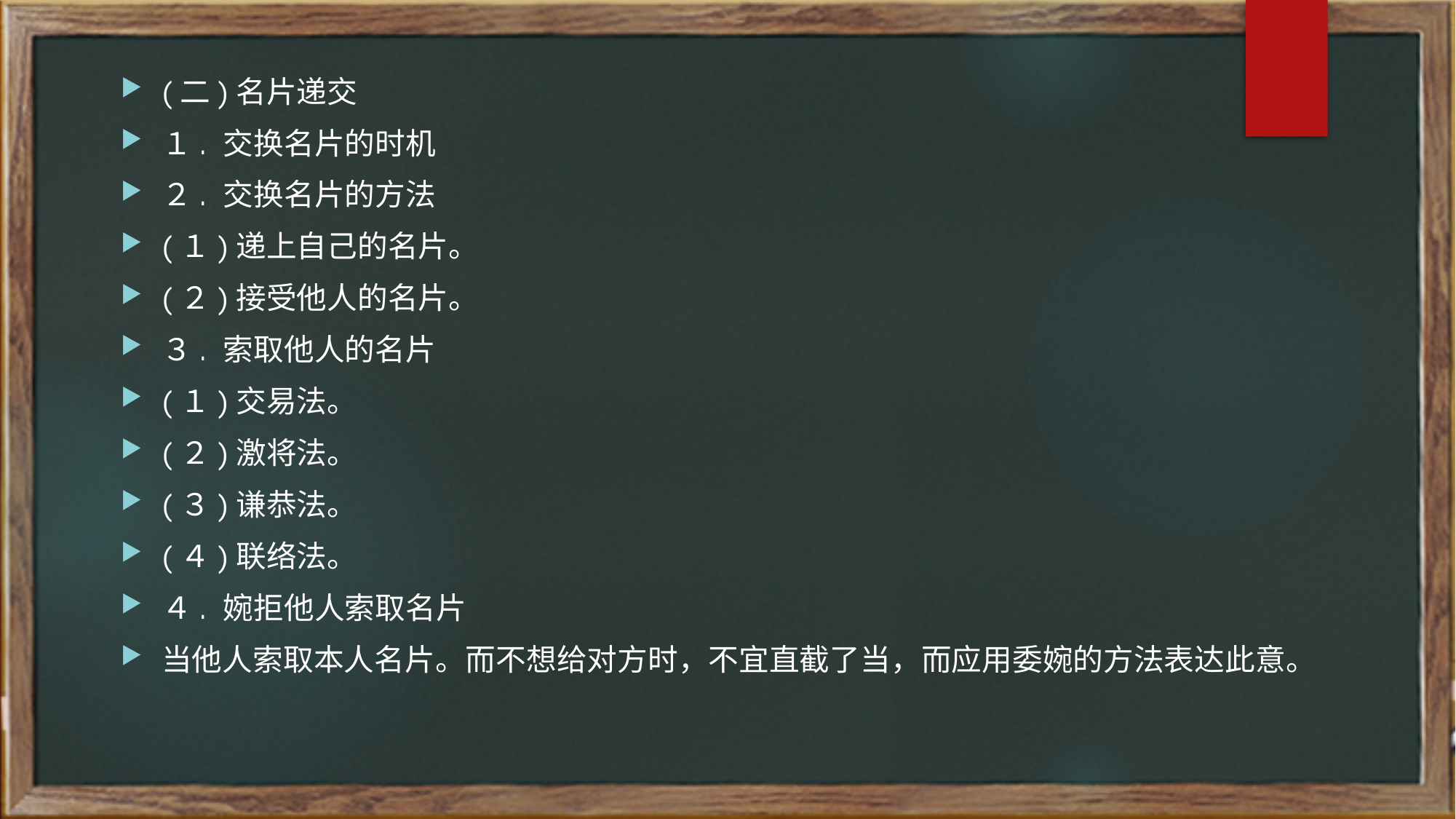

(二)名片递交
１. 交换名片的时机
２. 交换名片的方法
(１)递上自己的名片。
(２)接受他人的名片。
３. 索取他人的名片
(１)交易法。
(２)激将法。
(３)谦恭法。
(４)联络法。
４. 婉拒他人索取名片
当他人索取本人名片。而不想给对方时，不宜直截了当，而应用委婉的方法表达此意。